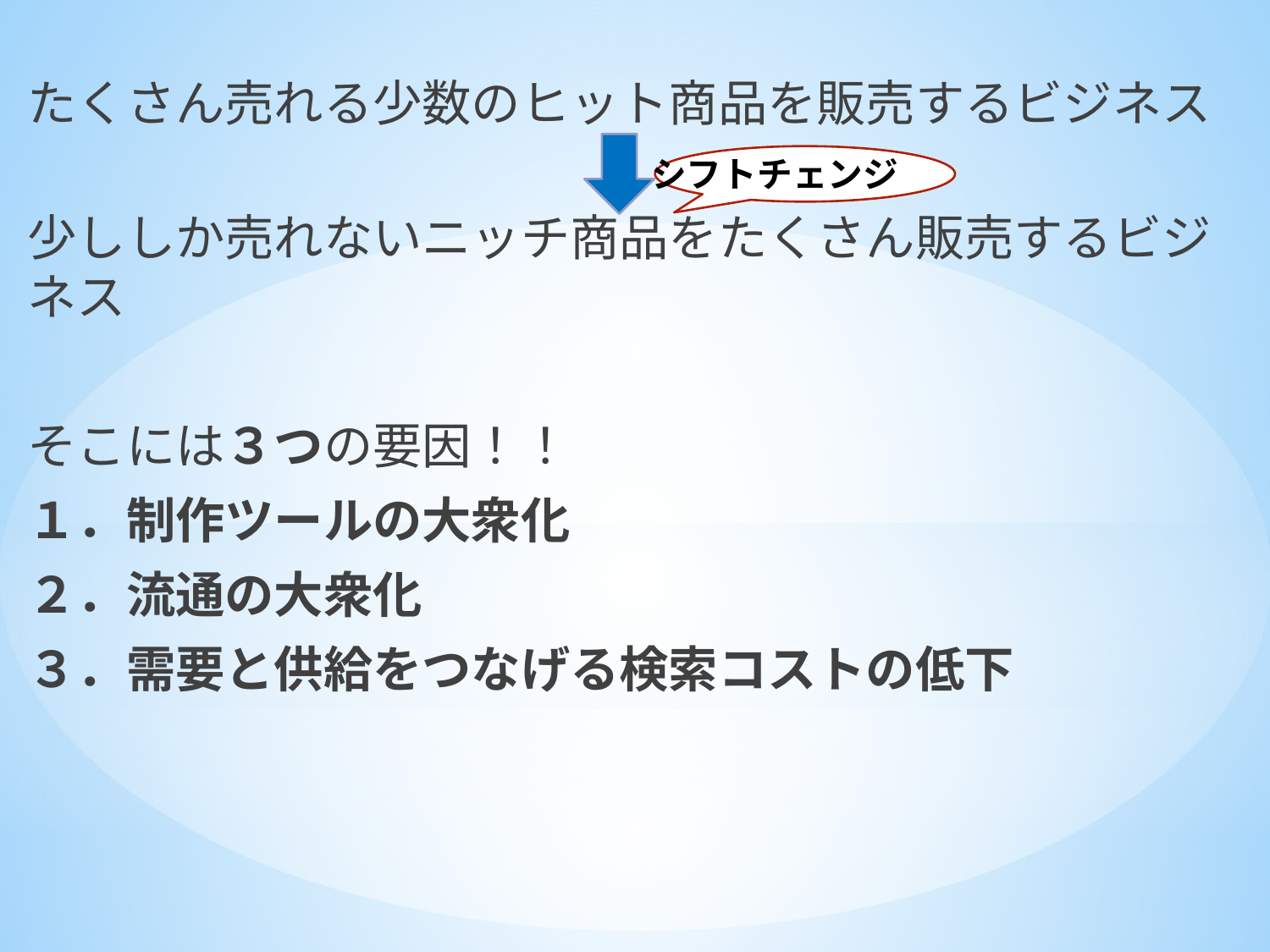

たくさん売れる少数のヒット商品を販売するビジネス

少ししか売れないニッチ商品をたくさん販売するビジネス

そこには３つの要因！！
１．制作ツールの大衆化
２．流通の大衆化
３．需要と供給をつなげる検索コストの低下

シフトチェンジ